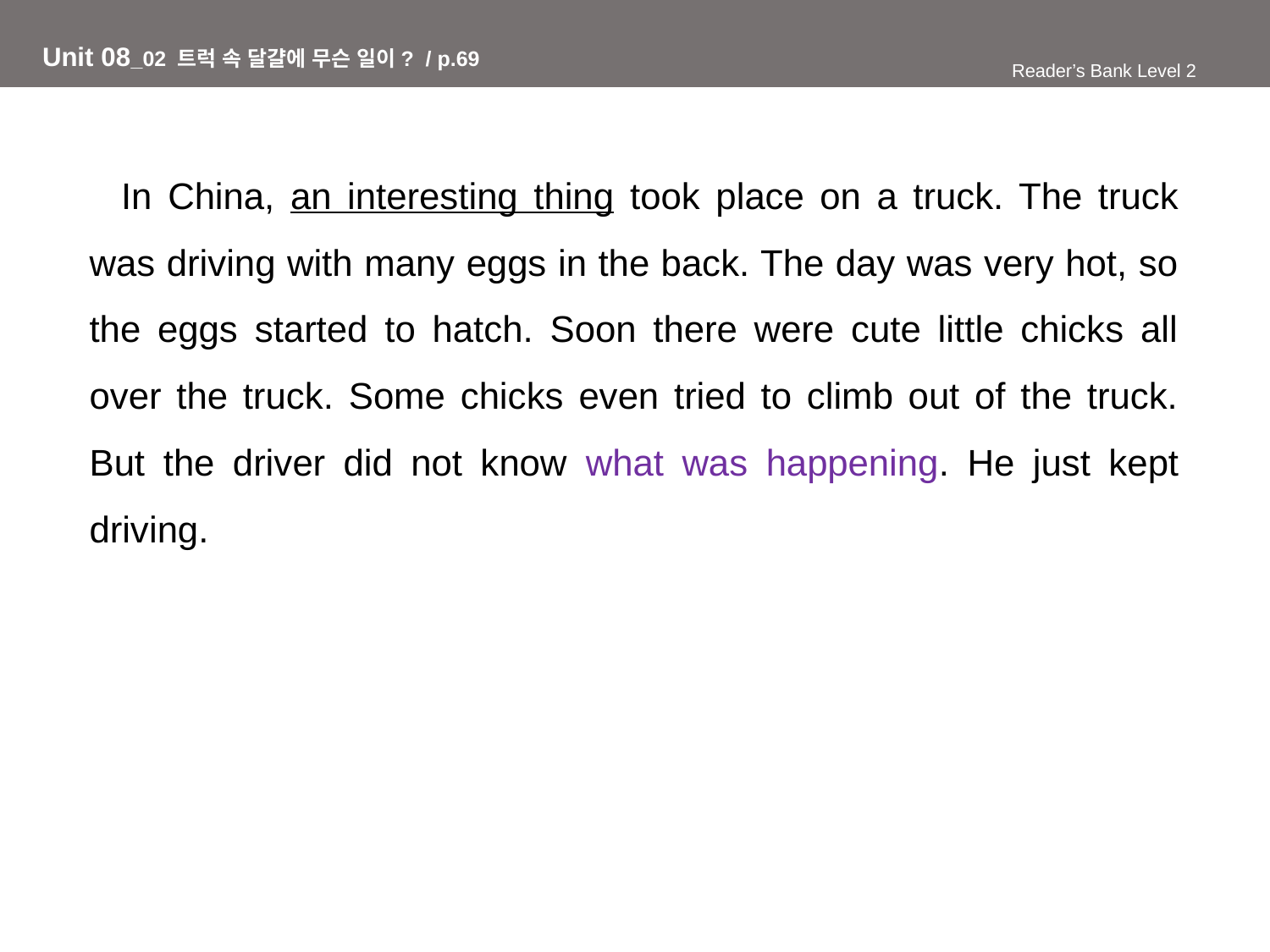

# Unit 08_02 트럭 속 달걀에 무슨 일이?  / p.69
Reader’s Bank Level 2

  In China, an interesting thing took place on a truck. The truck was driving with many eggs in the back. The day was very hot, so the eggs started to hatch. Soon there were cute little chicks all over the truck. Some chicks even tried to climb out of the truck. But the driver did not know what was happening. He just kept driving.